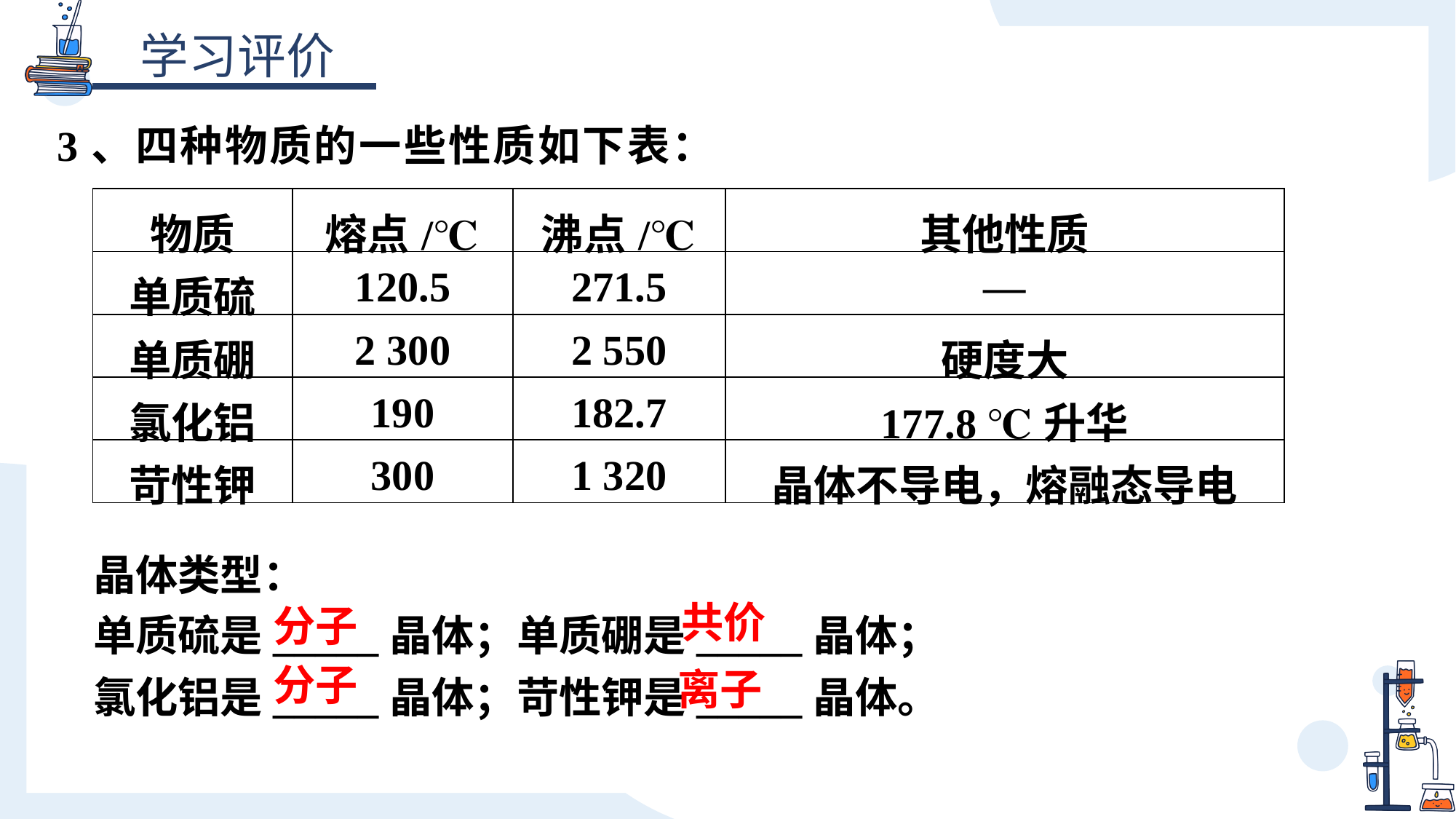

3、四种物质的一些性质如下表：
| 物质 | 熔点/℃ | 沸点/℃ | 其他性质 |
| --- | --- | --- | --- |
| 单质硫 | 120.5 | 271.5 | — |
| 单质硼 | 2 300 | 2 550 | 硬度大 |
| 氯化铝 | 190 | 182.7 | 177.8 ℃升华 |
| 苛性钾 | 300 | 1 320 | 晶体不导电，熔融态导电 |
晶体类型：
单质硫是_____晶体；单质硼是_____晶体；
氯化铝是_____晶体；苛性钾是_____晶体。
共价
分子
分子
离子